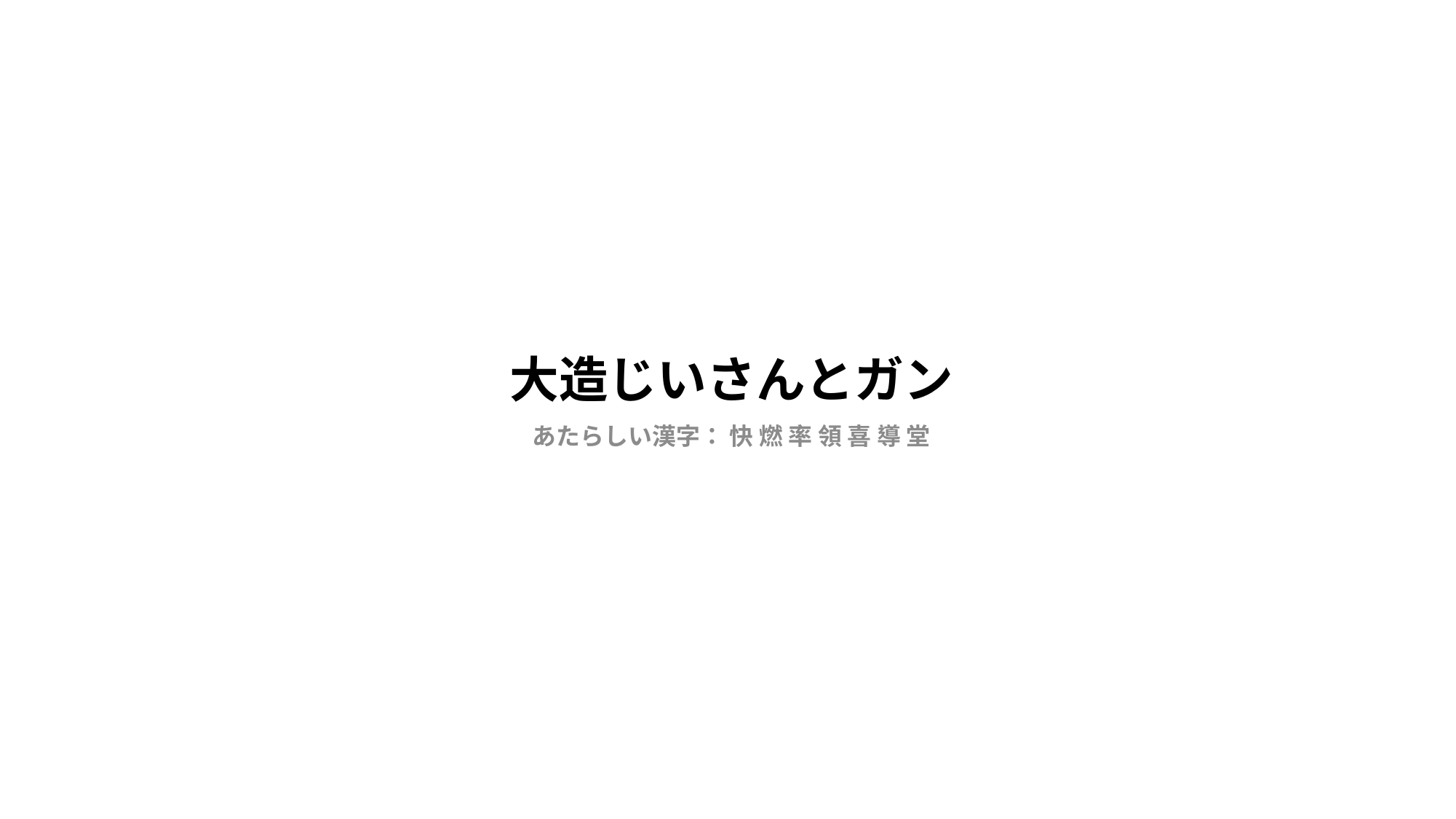

# 大造じいさんとガン
あたらしい漢字： 快 燃 率 領 喜 導 堂